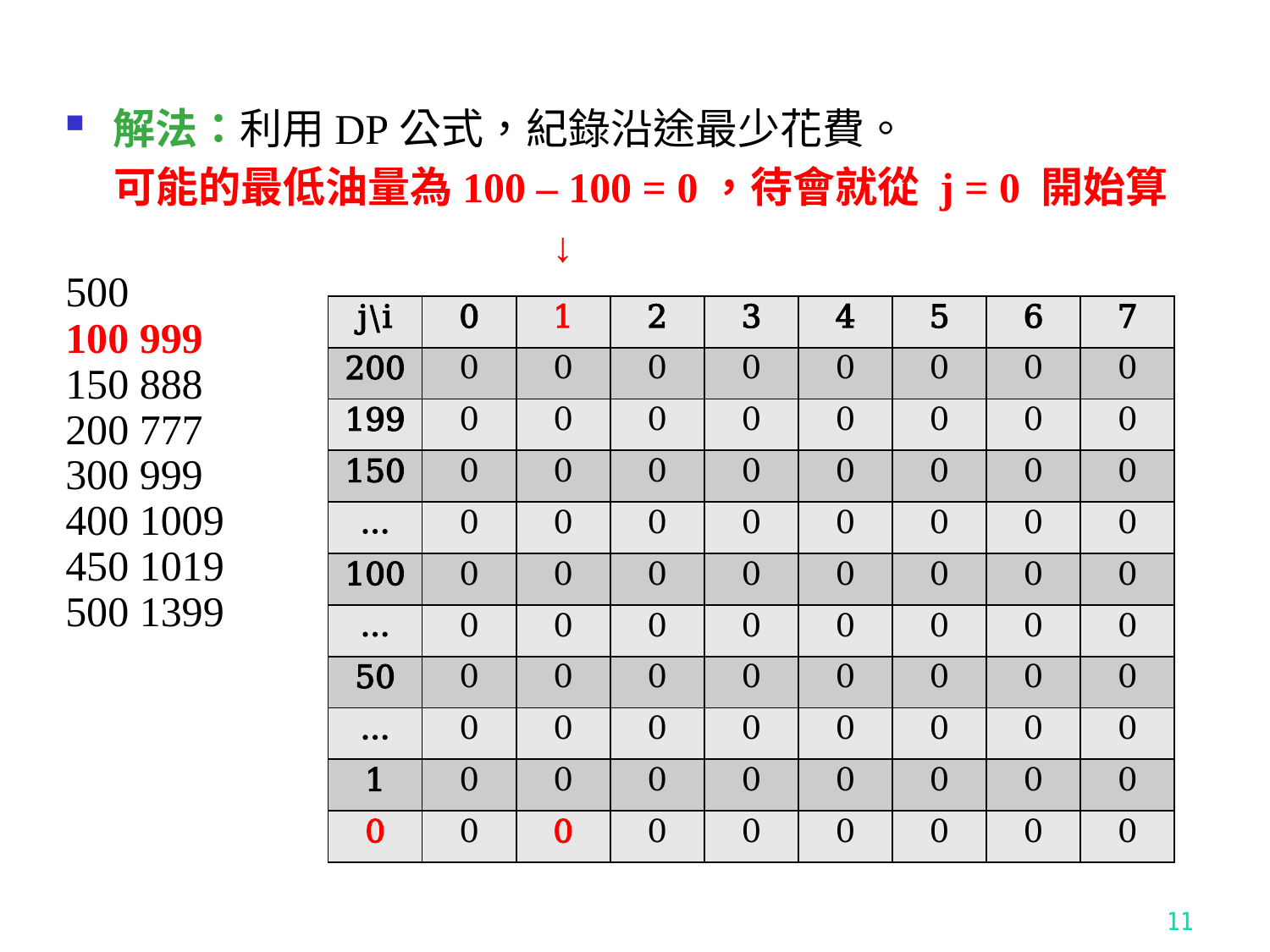

解法：利用DP公式，紀錄沿途最少花費。
    可能的最低油量為100 – 100 = 0，待會就從 j = 0 開始算
			          ↓
500
100 999
150 888
200 777
300 999
400 1009
450 1019
500 1399

| j\i | 0 | 1 | 2 | 3 | 4 | 5 | 6 | 7 |
| --- | --- | --- | --- | --- | --- | --- | --- | --- |
| 200 | 0 | 0 | 0 | 0 | 0 | 0 | 0 | 0 |
| 199 | 0 | 0 | 0 | 0 | 0 | 0 | 0 | 0 |
| 150 | 0 | 0 | 0 | 0 | 0 | 0 | 0 | 0 |
| … | 0 | 0 | 0 | 0 | 0 | 0 | 0 | 0 |
| 100 | 0 | 0 | 0 | 0 | 0 | 0 | 0 | 0 |
| … | 0 | 0 | 0 | 0 | 0 | 0 | 0 | 0 |
| 50 | 0 | 0 | 0 | 0 | 0 | 0 | 0 | 0 |
| … | 0 | 0 | 0 | 0 | 0 | 0 | 0 | 0 |
| 1 | 0 | 0 | 0 | 0 | 0 | 0 | 0 | 0 |
| 0 | 0 | 0 | 0 | 0 | 0 | 0 | 0 | 0 |
11